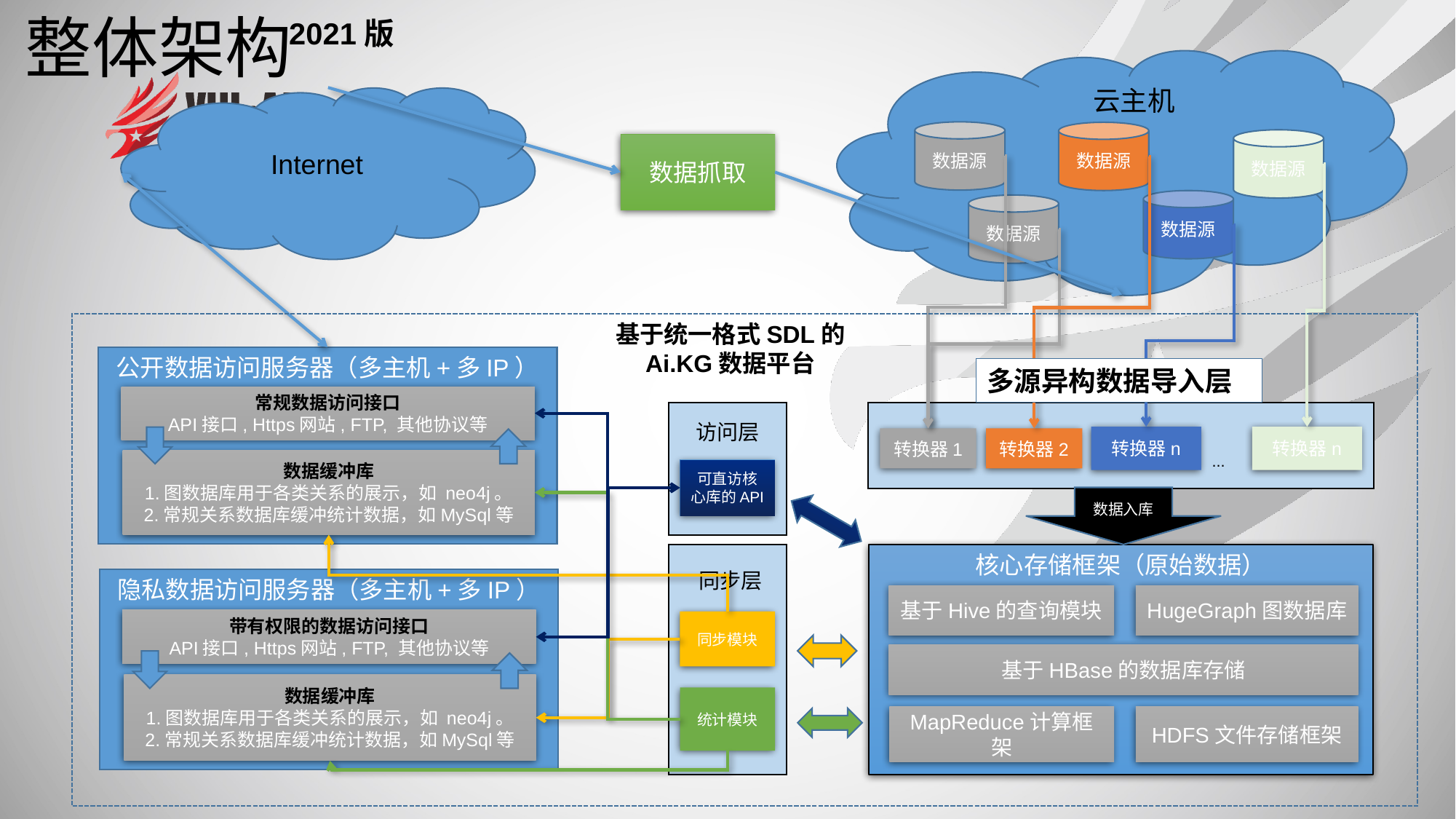

2021版
# 整体架构

数据源
数据源
数据源
数据源
数据源
云主机

数据抓取
Internet

基于统一格式SDL的
Ai.KG数据平台
公开数据访问服务器（多主机+多IP）
常规数据访问接口
API接口, Https网站, FTP, 其他协议等

数据缓冲库
1.图数据库用于各类关系的展示，如 neo4j。
2.常规关系数据库缓冲统计数据，如MySql等
多源异构数据导入层

可直访核心库的API

转换器n
转换器n
...
转换器1
转换器2
访问层
数据入库

同步模块
统计模块
同步层
核心存储框架（原始数据）

基于Hive的查询模块
HugeGraph图数据库
基于HBase的数据库存储
MapReduce计算框架
HDFS文件存储框架
隐私数据访问服务器（多主机+多IP）
带有权限的数据访问接口
API接口, Https网站, FTP, 其他协议等

数据缓冲库
1.图数据库用于各类关系的展示，如 neo4j。
2.常规关系数据库缓冲统计数据，如MySql等